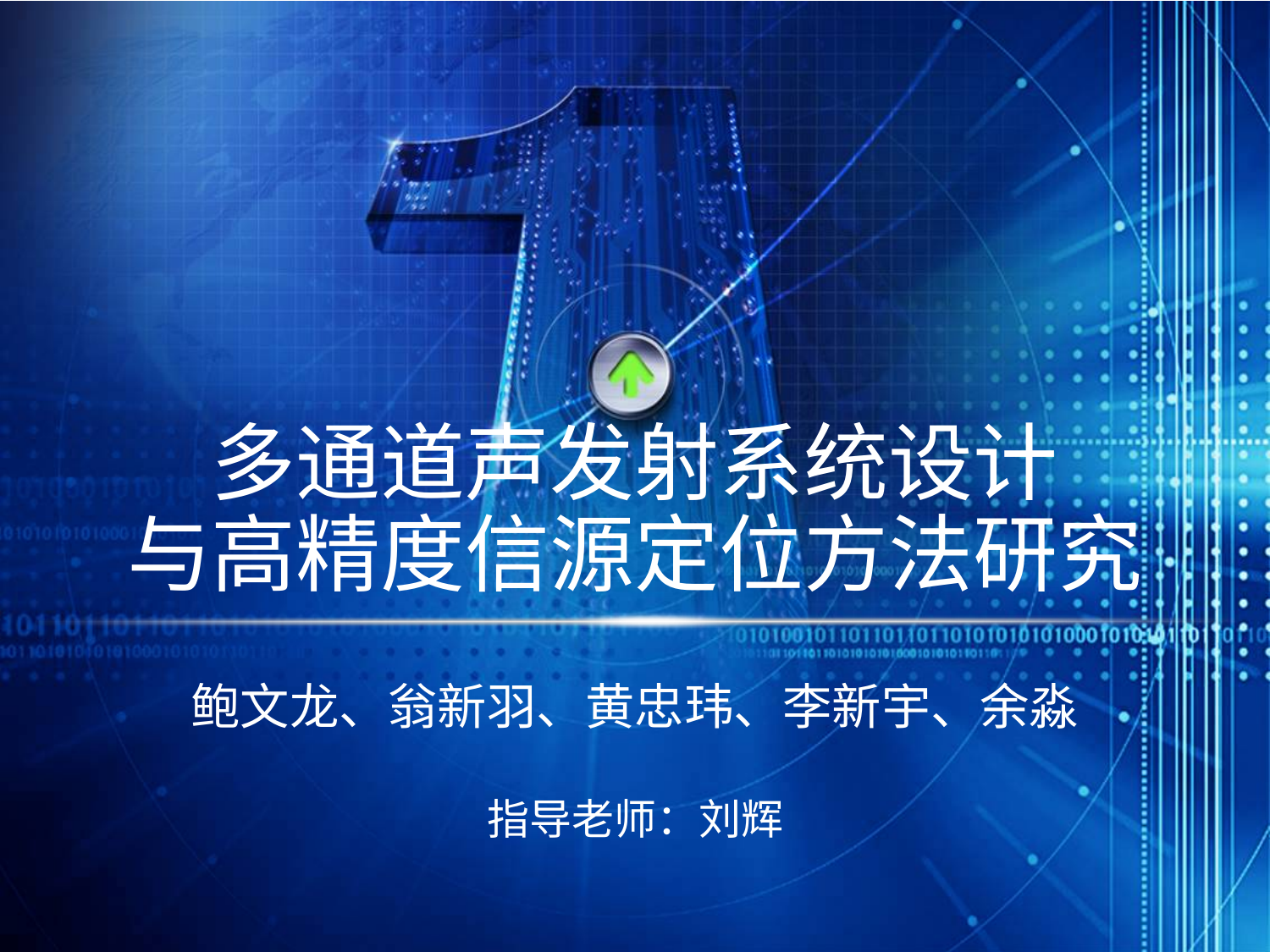

# 多通道声发射系统设计 与高精度信源定位方法研究
鲍文龙、翁新羽、黄忠玮、李新宇、余淼
指导老师：刘辉